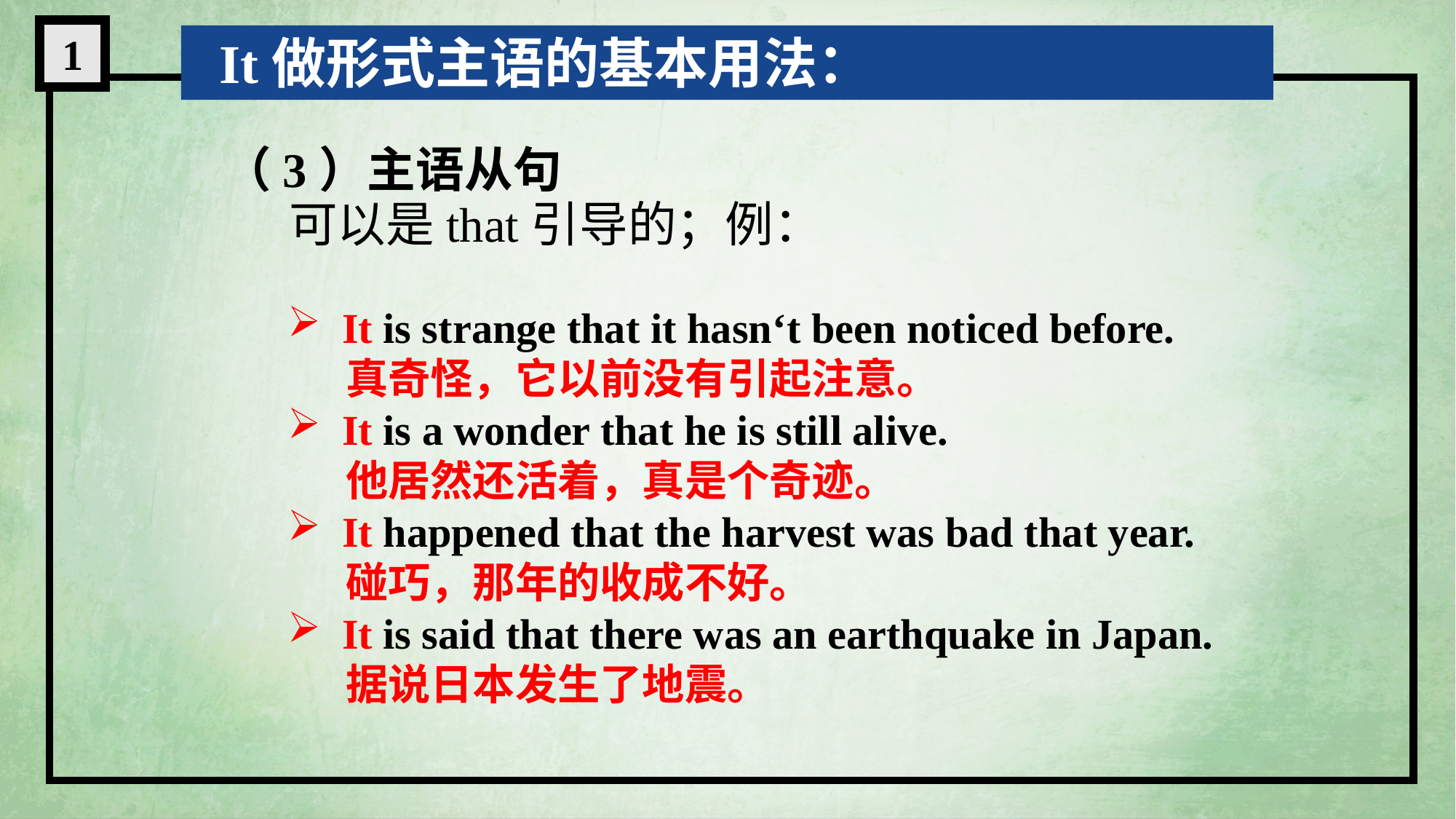

1
  It做形式主语的基本用法：

（3）主语从句
     可以是that引导的；例：
It is strange that it hasn‘t been noticed before.
     真奇怪，它以前没有引起注意。
It is a wonder that he is still alive.
     他居然还活着，真是个奇迹。
It happened that the harvest was bad that year.
     碰巧，那年的收成不好。
It is said that there was an earthquake in Japan.
     据说日本发生了地震。